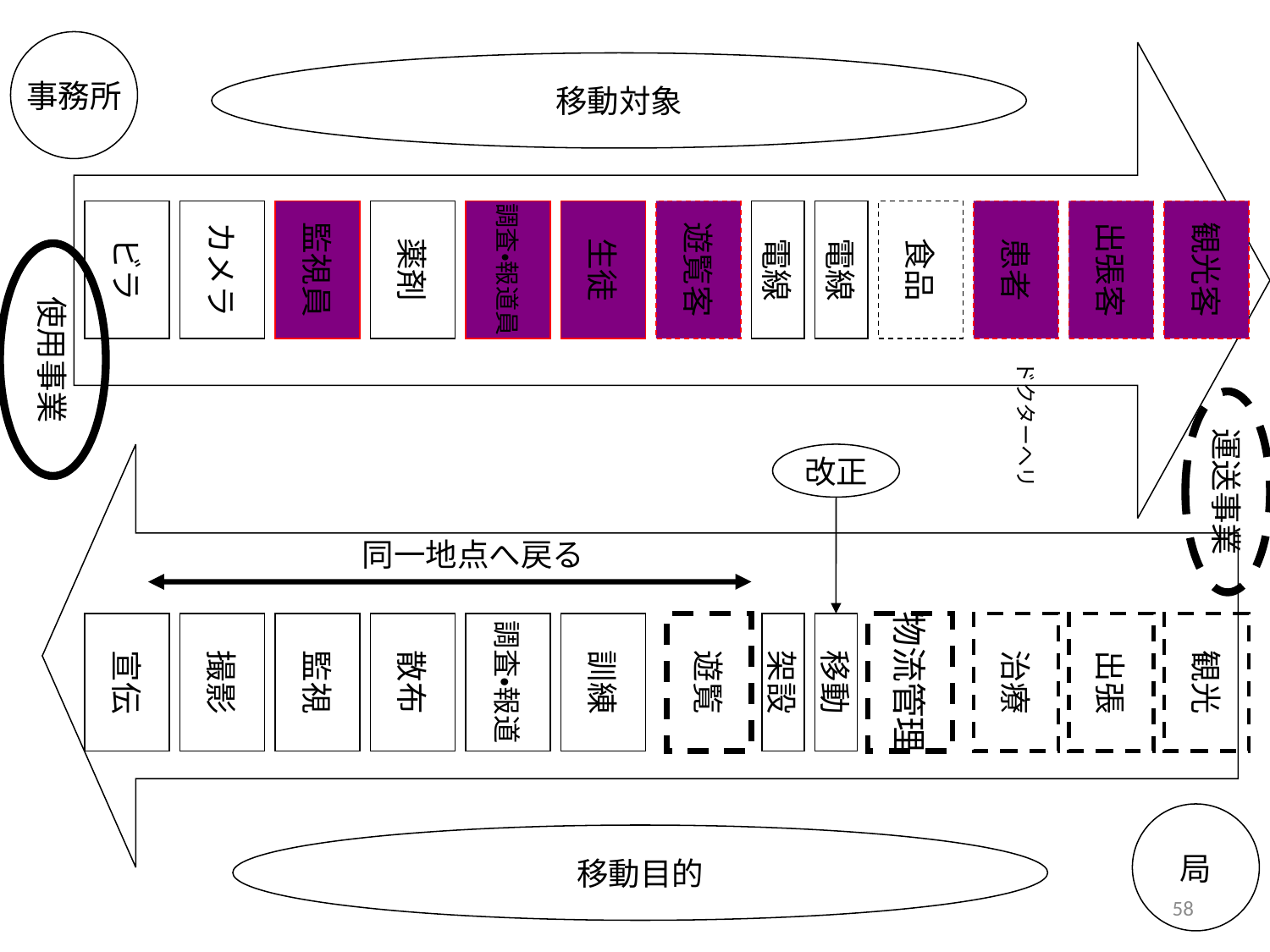

事務所

移動対象
ビラ
カメラ
監視員
薬剤
調査・報道員
生徒
遊覧客
電線
電線
食品
患者
出張客
観光客
使用事業
ドクターヘリ
運送事業

改正
同一地点へ戻る

宣伝
撮影
監視
散布
調査・報道
訓練
遊覧
架設
移動
物流管理
治療
出張
観光
局
移動目的
58